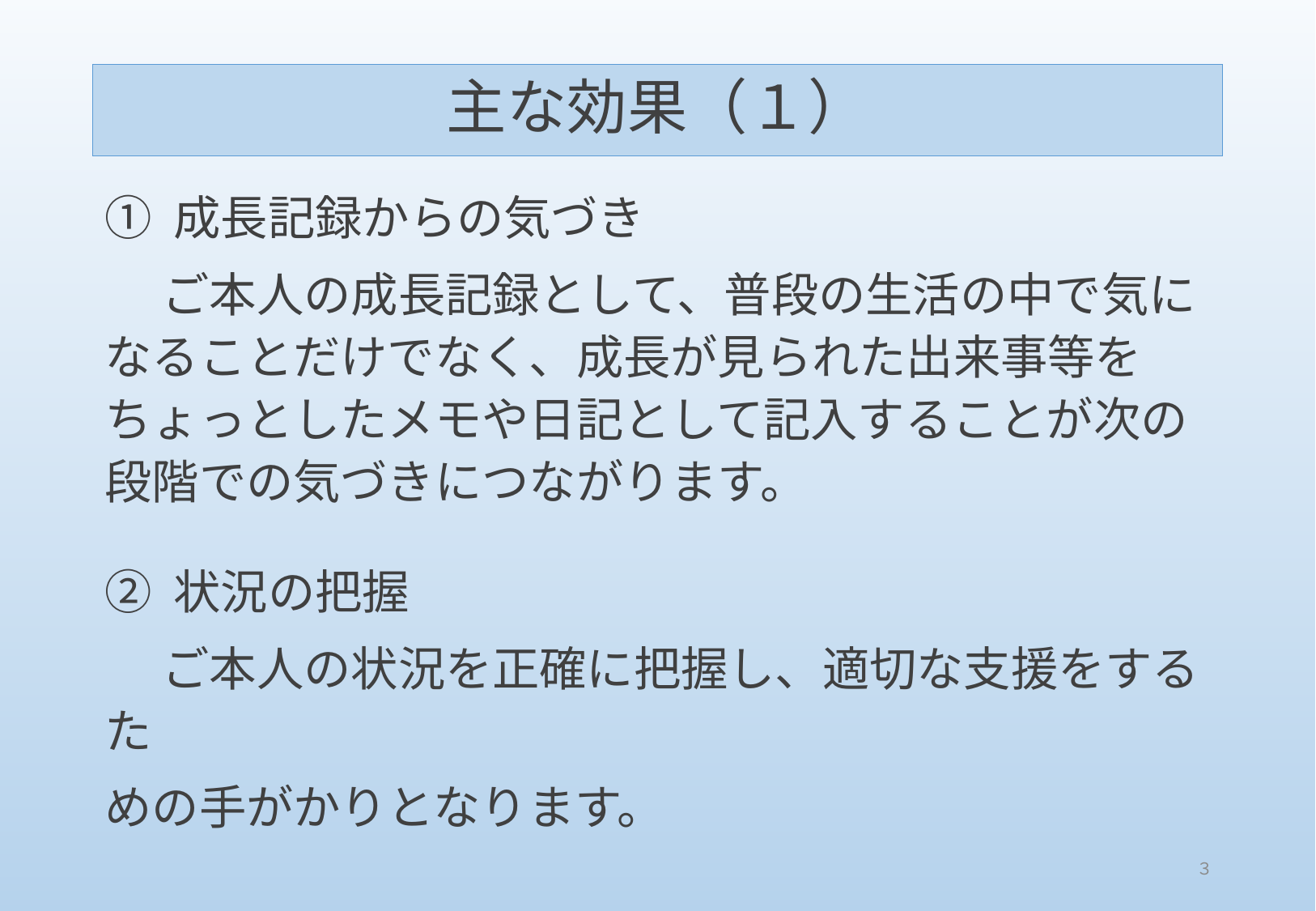

# 主な効果（１）
① 成長記録からの気づき
　 ご本人の成長記録として、普段の生活の中で気になることだけでなく、成長が見られた出来事等をちょっとしたメモや日記として記入することが次の段階での気づきにつながります。

② 状況の把握
　 ご本人の状況を正確に把握し、適切な支援をするた
めの手がかりとなります。
３